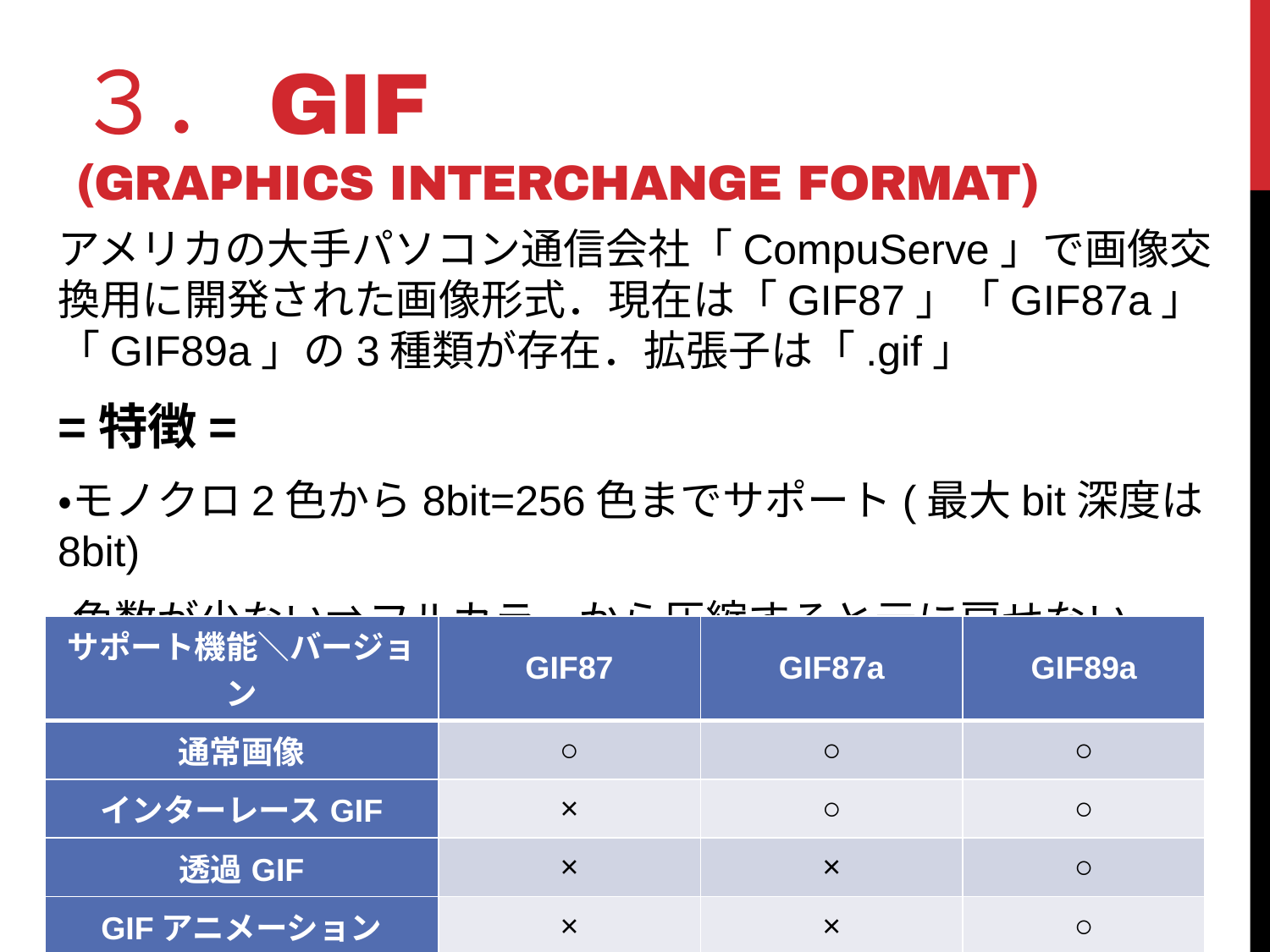

# ３．GIF (Graphics Interchange Format)
アメリカの大手パソコン通信会社「CompuServe」で画像交換用に開発された画像形式．現在は「GIF87」「GIF87a」「GIF89a」の3種類が存在．拡張子は「.gif」
=特徴=
・モノクロ2色から8bit=256色までサポート(最大bit深度は8bit)
・色数が少ない⇒フルカラーから圧縮すると元に戻せない

| サポート機能＼バージョン | GIF87 | GIF87a | GIF89a |
| --- | --- | --- | --- |
| 通常画像 | ○ | ○ | ○ |
| インターレースGIF | × | ○ | ○ |
| 透過GIF | × | × | ○ |
| GIFアニメーション | × | × | ○ |